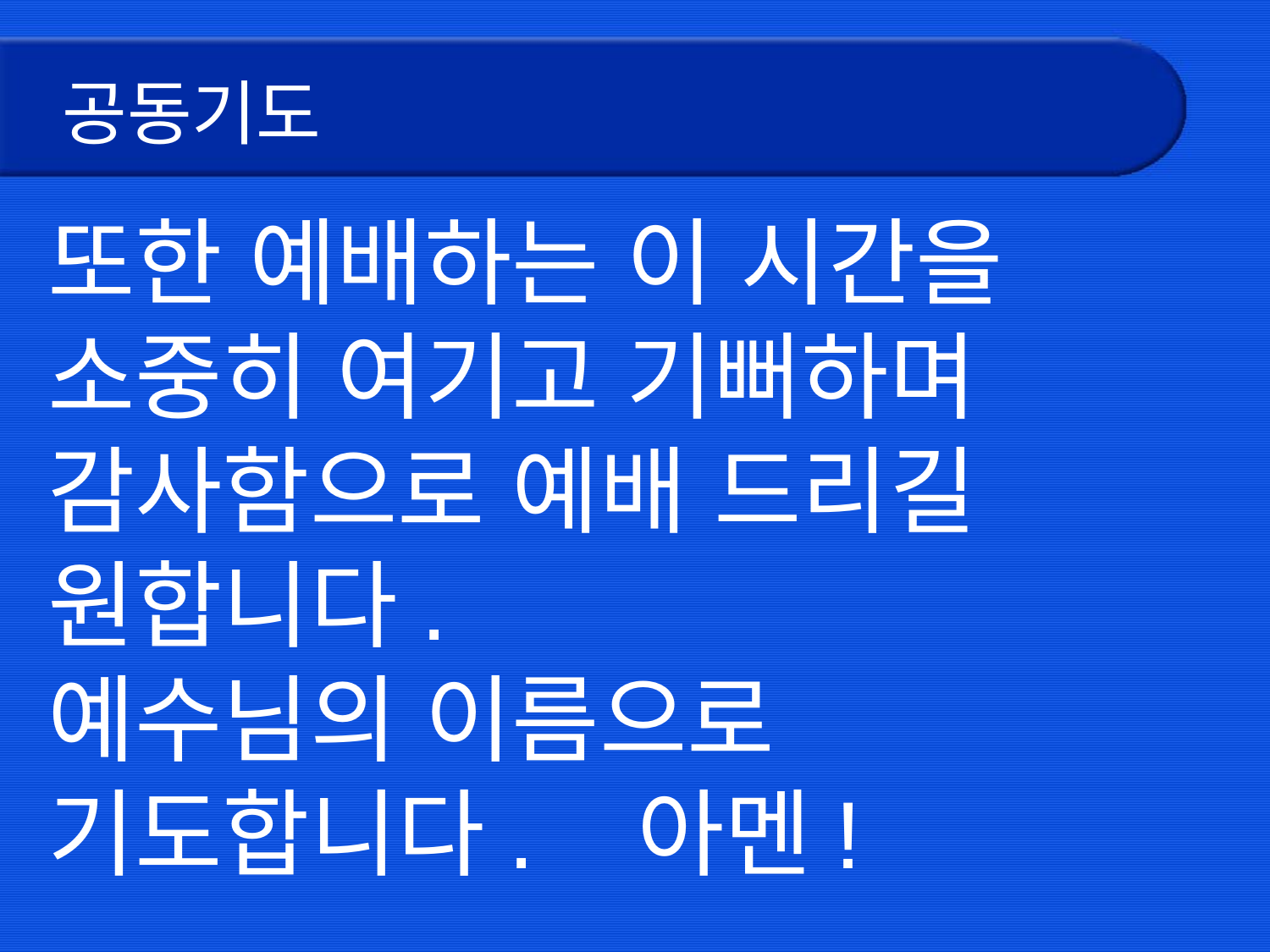

# 공동기도

또한 예배하는 이 시간을
소중히 여기고 기뻐하며
감사함으로 예배 드리길
원합니다.
예수님의 이름으로
기도합니다.   아멘!